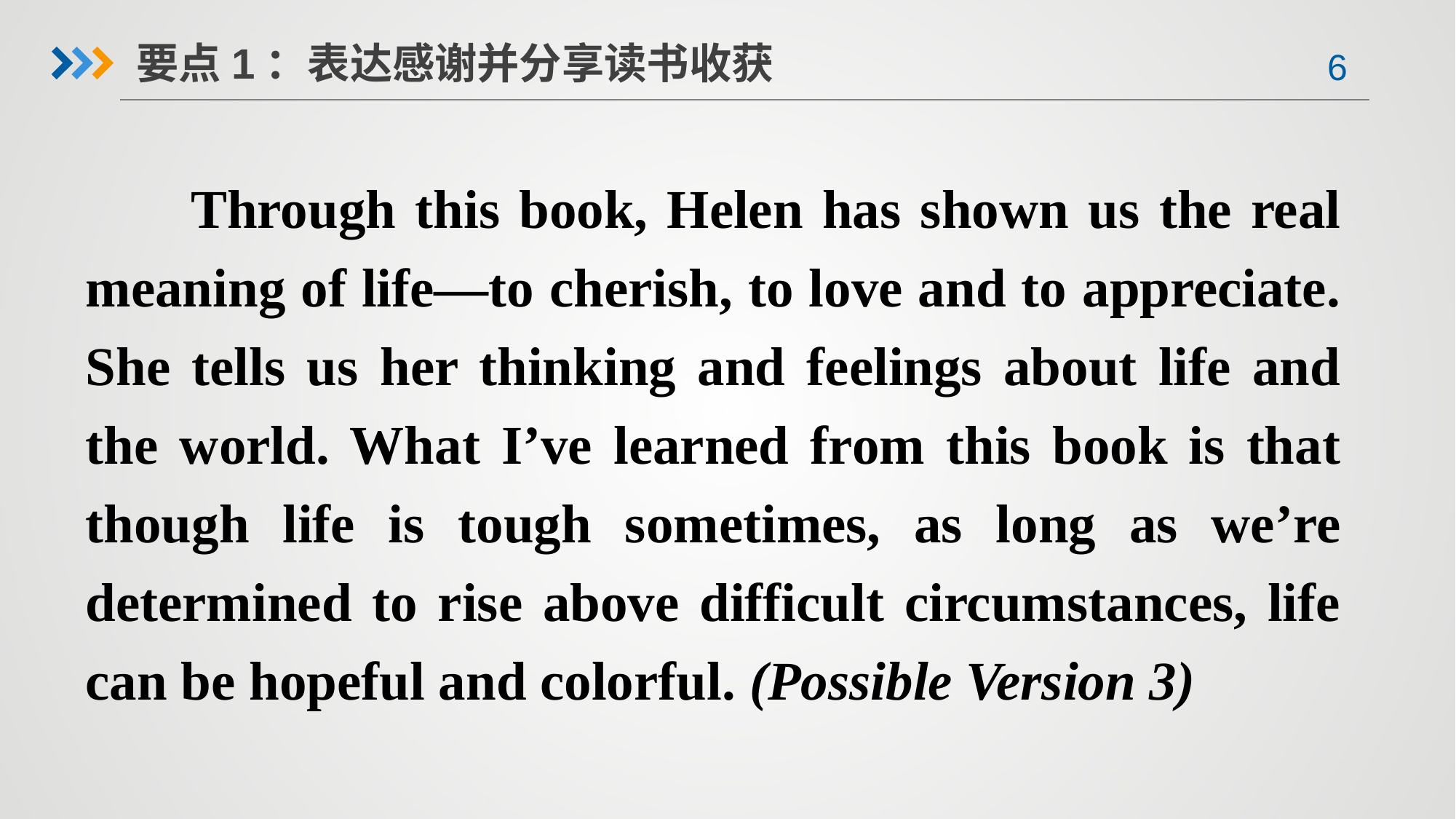

要点1：表达感谢并分享读书收获
 Through this book, Helen has shown us the real meaning of life—to cherish, to love and to appreciate. She tells us her thinking and feelings about life and the world. What I’ve learned from this book is that though life is tough sometimes, as long as we’re determined to rise above difficult circumstances, life can be hopeful and colorful. (Possible Version 3)